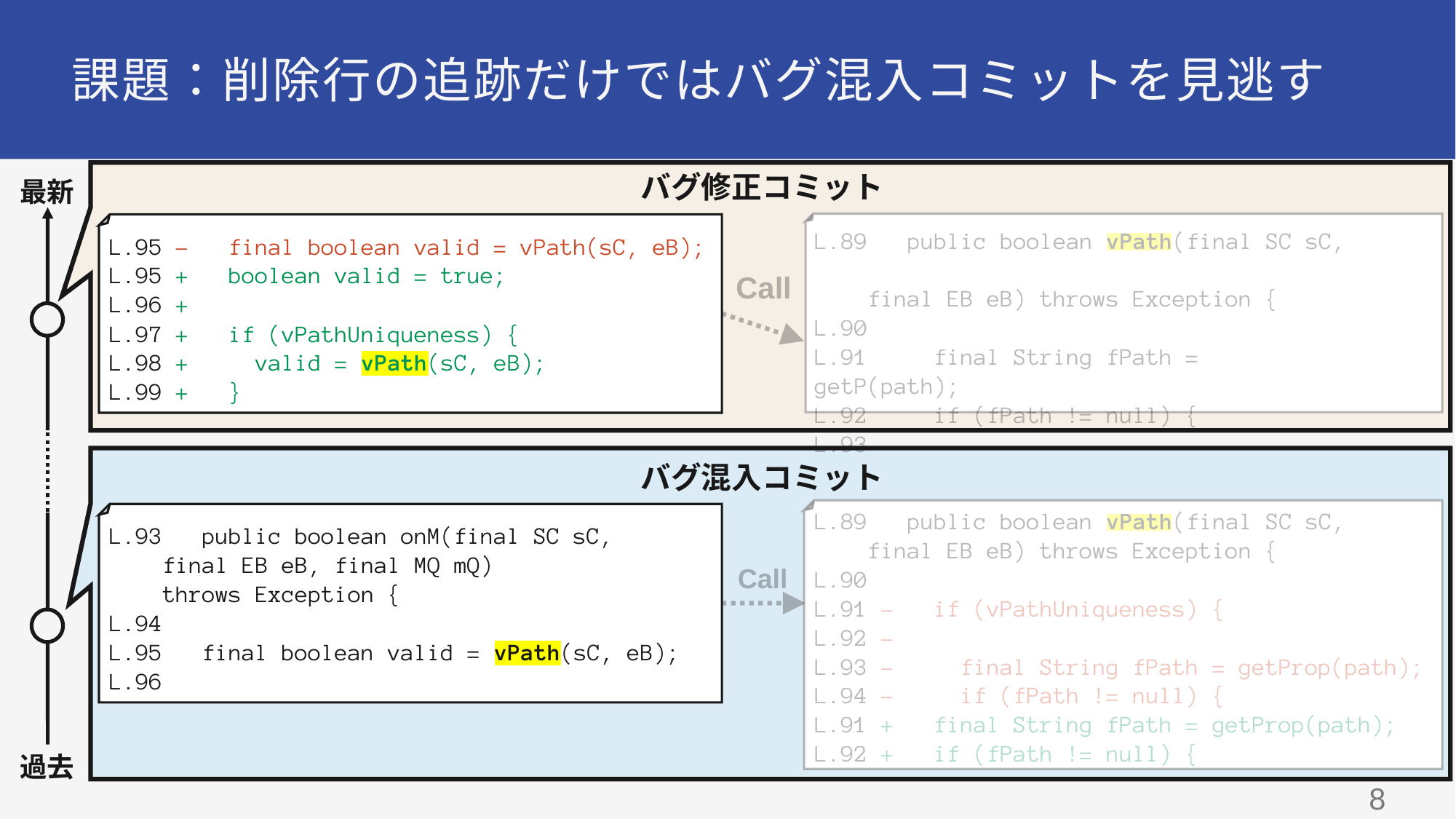

# 課題：削除行の追跡だけではバグ混入コミットを見逃す

バグ修正コミット
最新

L.89   public boolean vPath(final SC sC,
    final EB eB) throws Exception {
L.90
L.91     final String fPath = getP(path);
L.92     if (fPath != null) {
L.93

L.95 -   final boolean valid = vPath(sC, eB);
L.95 +   boolean valid = true;
L.96 +
L.97 +   if (vPathUniqueness) {
L.98 +     valid = vPath(sC, eB);
L.99 +   }
Call

バグ混入コミット
L.89   public boolean vPath(final SC sC,
    final EB eB) throws Exception {
L.90
L.91 -   if (vPathUniqueness) {
L.92 -
L.93 -     final String fPath = getProp(path);
L.94 -     if (fPath != null) {
L.91 +   final String fPath = getProp(path);
L.92 +   if (fPath != null) {

L.93   public boolean onM(final SC sC,
    final EB eB, final MQ mQ)
    throws Exception {
L.94
L.95   final boolean valid = vPath(sC, eB);
L.96
Call

過去
8